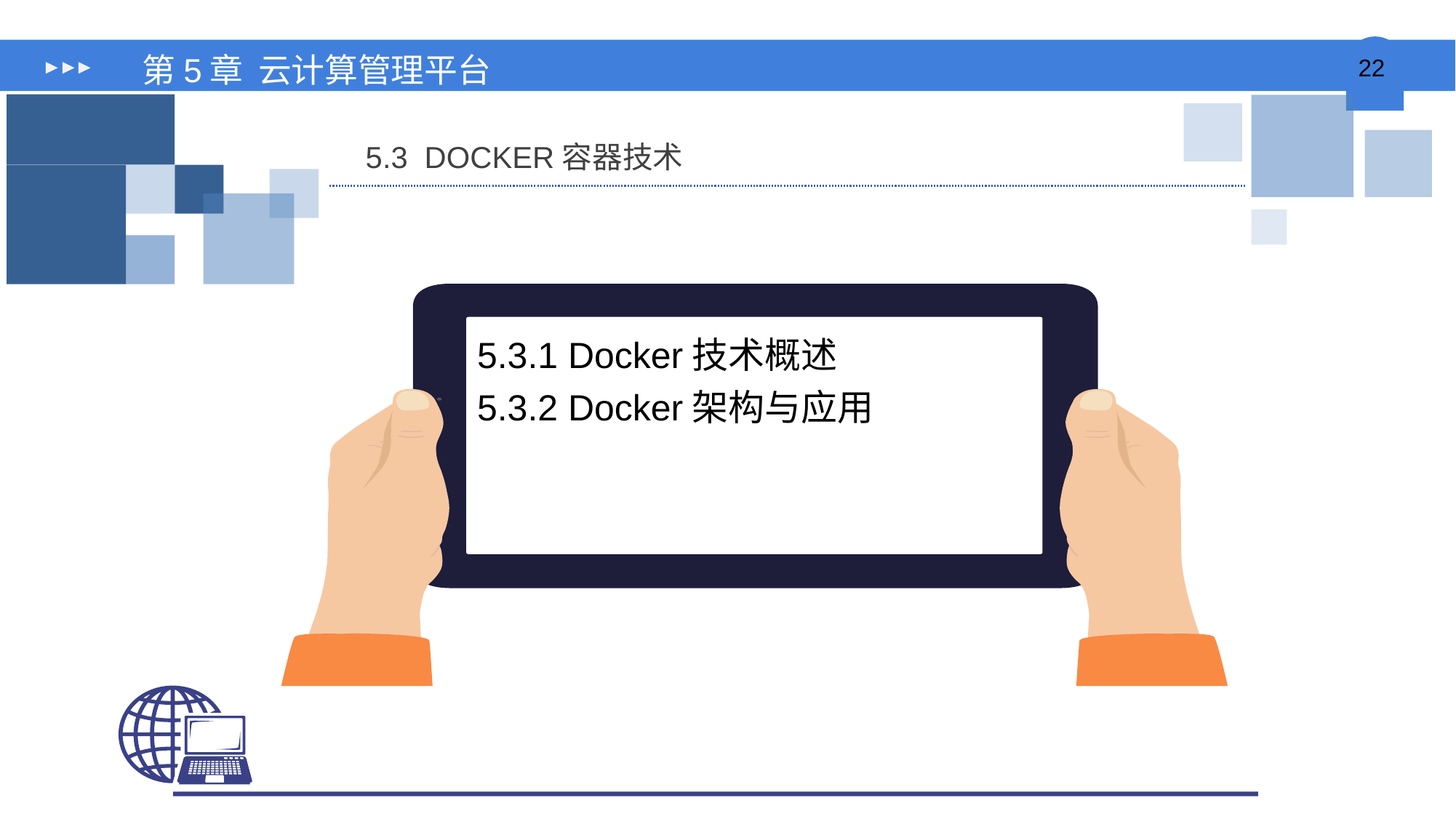

# 第5章  云计算管理平台
5.3  DOCKER容器技术

5.3.1 Docker技术概述
5.3.2 Docker架构与应用